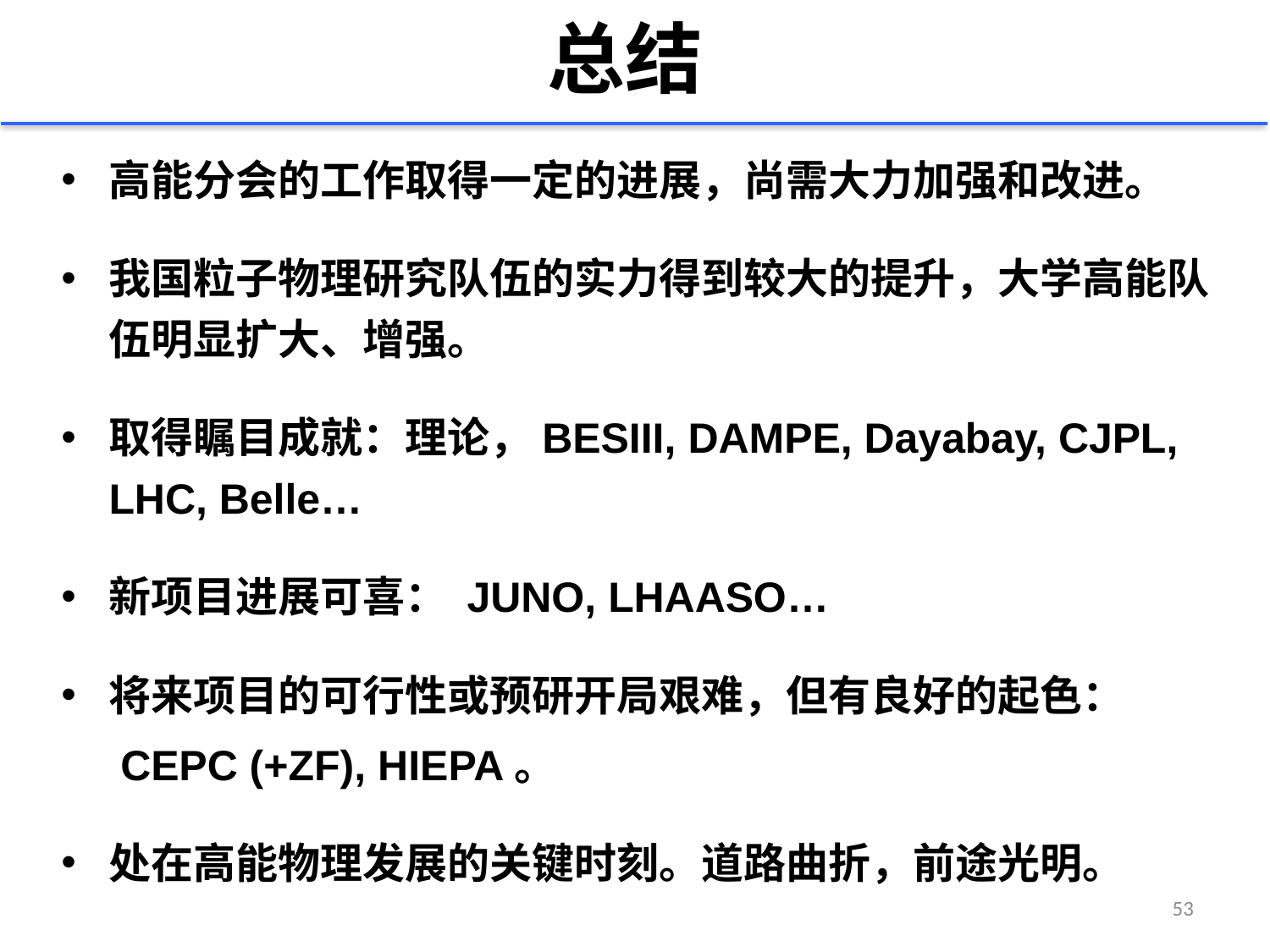

# 总结
高能分会的工作取得一定的进展，尚需大力加强和改进。

我国粒子物理研究队伍的实力得到较大的提升，大学高能队伍明显扩大、增强。

取得瞩目成就：理论，BESIII, DAMPE, Dayabay, CJPL, LHC, Belle…

新项目进展可喜： JUNO, LHAASO…

将来项目的可行性或预研开局艰难，但有良好的起色：
     CEPC (+ZF), HIEPA。

处在高能物理发展的关键时刻。道路曲折，前途光明。
53